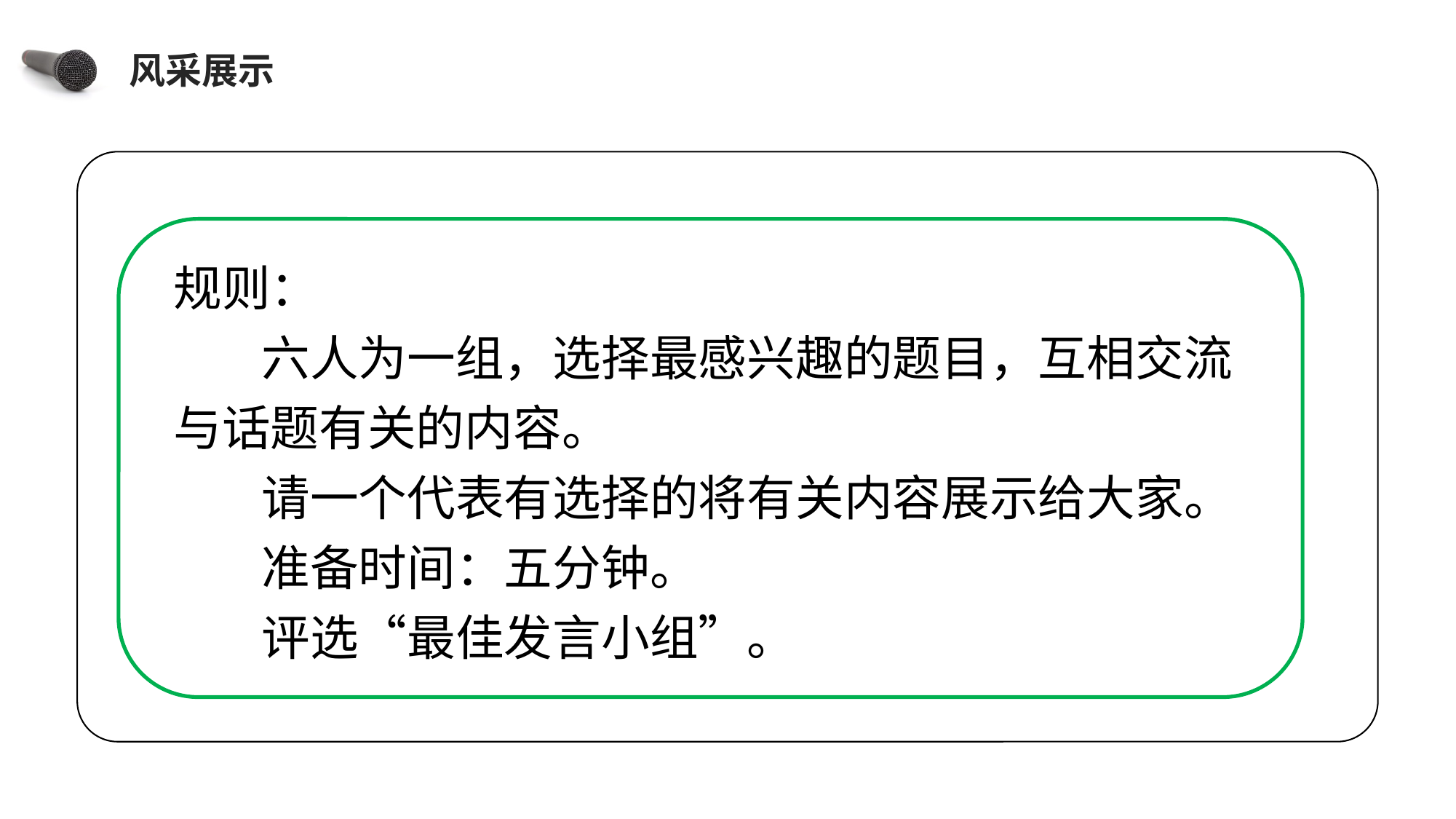

风采展示

规则：
       六人为一组，选择最感兴趣的题目，互相交流与话题有关的内容。
       请一个代表有选择的将有关内容展示给大家。
       准备时间：五分钟。
       评选“最佳发言小组”。